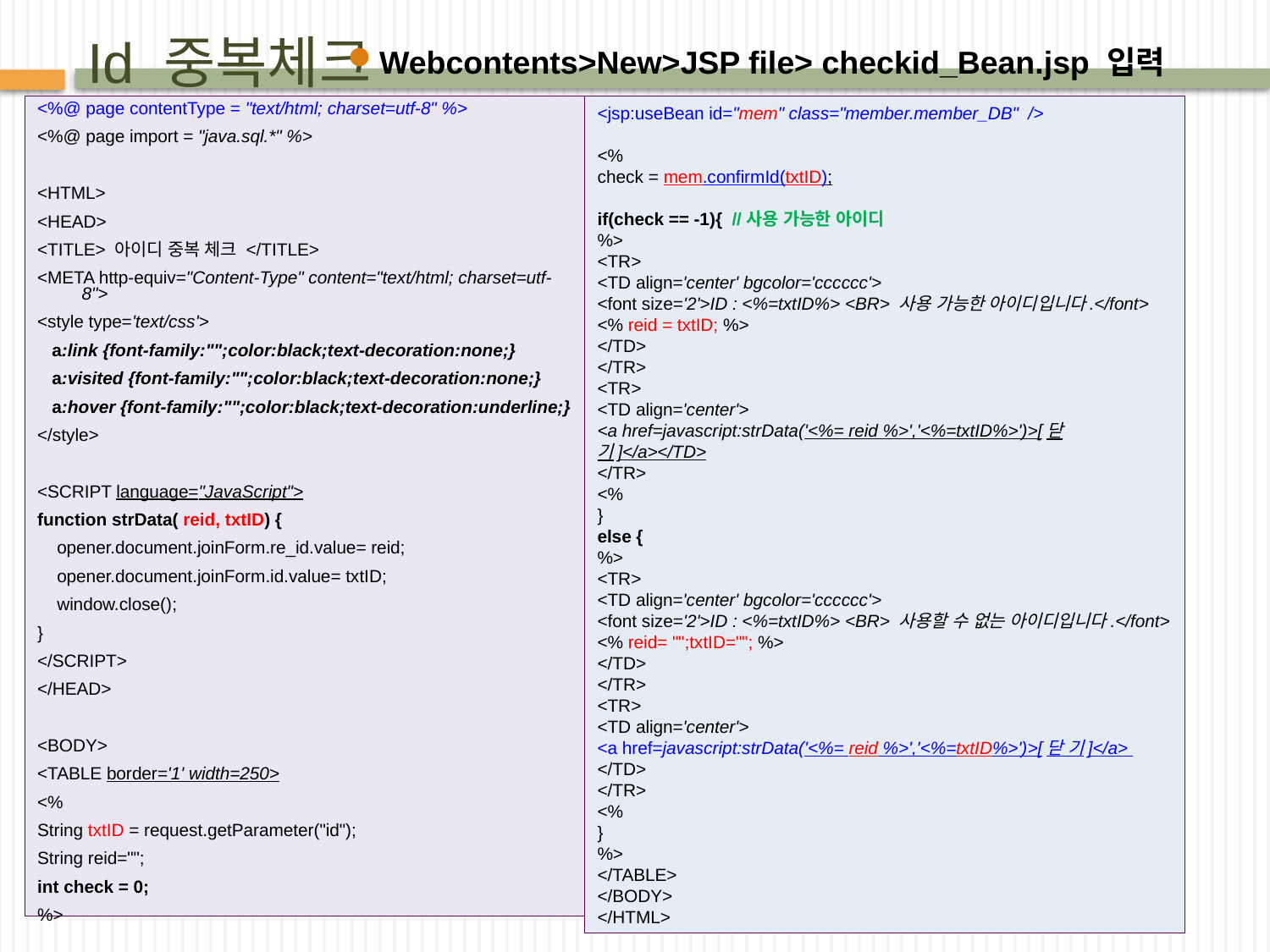

# Id 중복체크
Webcontents>New>JSP file> checkid_Bean.jsp 입력
<%@ page contentType = "text/html; charset=utf-8" %>
<%@ page import = "java.sql.*" %>

<HTML>
<HEAD>
<TITLE> 아이디 중복 체크 </TITLE>
<META http-equiv="Content-Type" content="text/html; charset=utf-8">
<style type='text/css'>
   a:link {font-family:"";color:black;text-decoration:none;}
   a:visited {font-family:"";color:black;text-decoration:none;}
   a:hover {font-family:"";color:black;text-decoration:underline;}
</style>

<SCRIPT language="JavaScript">
function strData( reid, txtID) {
    opener.document.joinForm.re_id.value= reid;
    opener.document.joinForm.id.value= txtID;
    window.close();
}
</SCRIPT>
</HEAD>

<BODY>
<TABLE border='1' width=250>
<%
String txtID = request.getParameter("id");
String reid="";
int check = 0;
%>
<jsp:useBean id="mem" class="member.member_DB"  />

<%
check = mem.confirmId(txtID);

if(check == -1){  //사용 가능한 아이디
%>
<TR>
<TD align='center' bgcolor='cccccc'>
<font size='2'>ID : <%=txtID%> <BR> 사용 가능한 아이디입니다.</font>
<% reid = txtID; %>
</TD>
</TR>
<TR>
<TD align='center'>
<a href=javascript:strData('<%= reid %>','<%=txtID%>')>[닫 기]</a></TD>
</TR>
<%
}
else {
%>
<TR>
<TD align='center' bgcolor='cccccc'>
<font size='2'>ID : <%=txtID%> <BR> 사용할 수 없는 아이디입니다.</font>
<% reid= "";txtID=""; %>
</TD>
</TR>
<TR>
<TD align='center'>
<a href=javascript:strData('<%= reid %>','<%=txtID%>')>[닫 기]</a>
</TD>
</TR>
<%
}
%>
</TABLE>
</BODY>
</HTML>